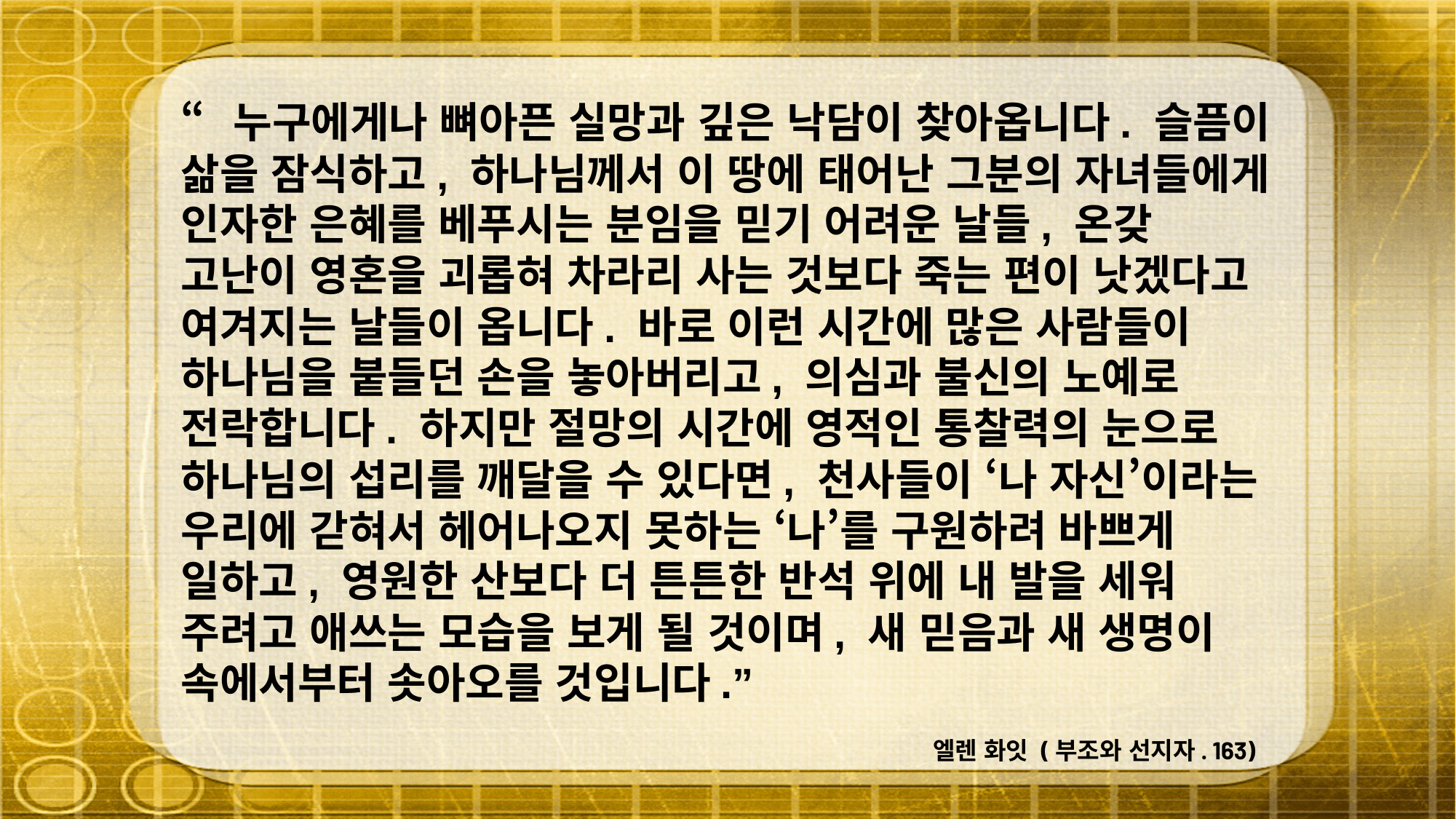

“누구에게나 뼈아픈 실망과 깊은 낙담이 찾아옵니다. 슬픔이 삶을 잠식하고, 하나님께서 이 땅에 태어난 그분의 자녀들에게 인자한 은혜를 베푸시는 분임을 믿기 어려운 날들, 온갖 고난이 영혼을 괴롭혀 차라리 사는 것보다 죽는 편이 낫겠다고 여겨지는 날들이 옵니다. 바로 이런 시간에 많은 사람들이 하나님을 붙들던 손을 놓아버리고, 의심과 불신의 노예로 전락합니다. 하지만 절망의 시간에 영적인 통찰력의 눈으로 하나님의 섭리를 깨달을 수 있다면, 천사들이 ‘나 자신’이라는 우리에 갇혀서 헤어나오지 못하는 ‘나’를 구원하려 바쁘게 일하고, 영원한 산보다 더 튼튼한 반석 위에 내 발을 세워 주려고 애쓰는 모습을 보게 될 것이며, 새 믿음과 새 생명이 속에서부터 솟아오를 것입니다.”
엘렌 화잇 (부조와 선지자. 163)